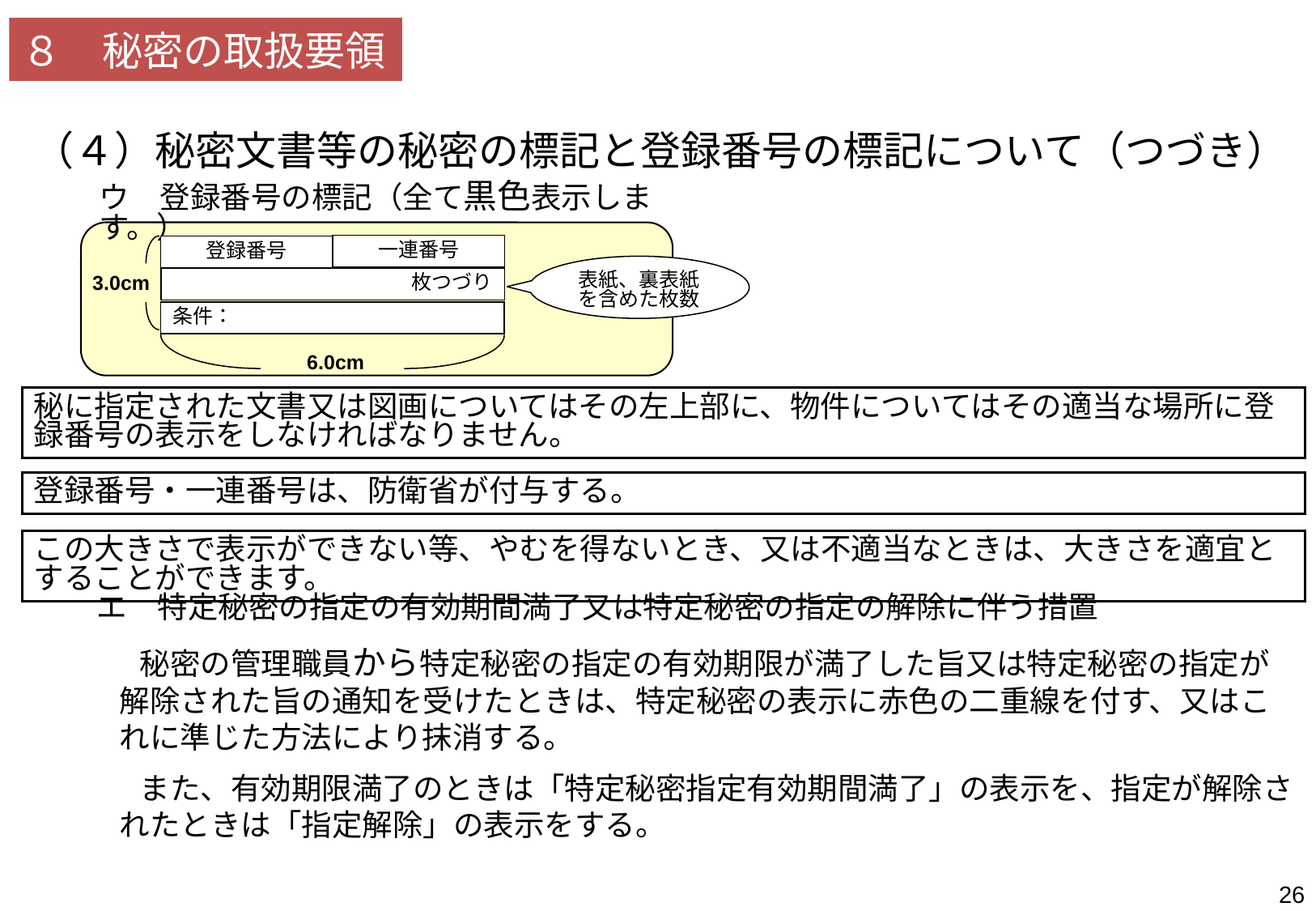

８　秘密の取扱要領
（４）秘密文書等の秘密の標記と登録番号の標記について（つづき）

| 48 | 秘密区分ごとの表示・抹消要領が記載されているか。 |
| --- | --- |
ウ　登録番号の標記（全て黒色表示します。）

一連番号
登録番号

表紙、裏表紙を含めた枚数
枚つづり
3.0cm
条件：

6.0cm
秘に指定された文書又は図画についてはその左上部に、物件についてはその適当な場所に登録番号の表示をしなければなりません。
登録番号・一連番号は、防衛省が付与する。
この大きさで表示ができない等、やむを得ないとき、又は不適当なときは、大きさを適宜とすることができます。
エ　特定秘密の指定の有効期間満了又は特定秘密の指定の解除に伴う措置
秘密の管理職員から特定秘密の指定の有効期限が満了した旨又は特定秘密の指定が解除された旨の通知を受けたときは、特定秘密の表示に赤色の二重線を付す、又はこれに準じた方法により抹消する。
また、有効期限満了のときは「特定秘密指定有効期間満了」の表示を、指定が解除されたときは「指定解除」の表示をする。
26